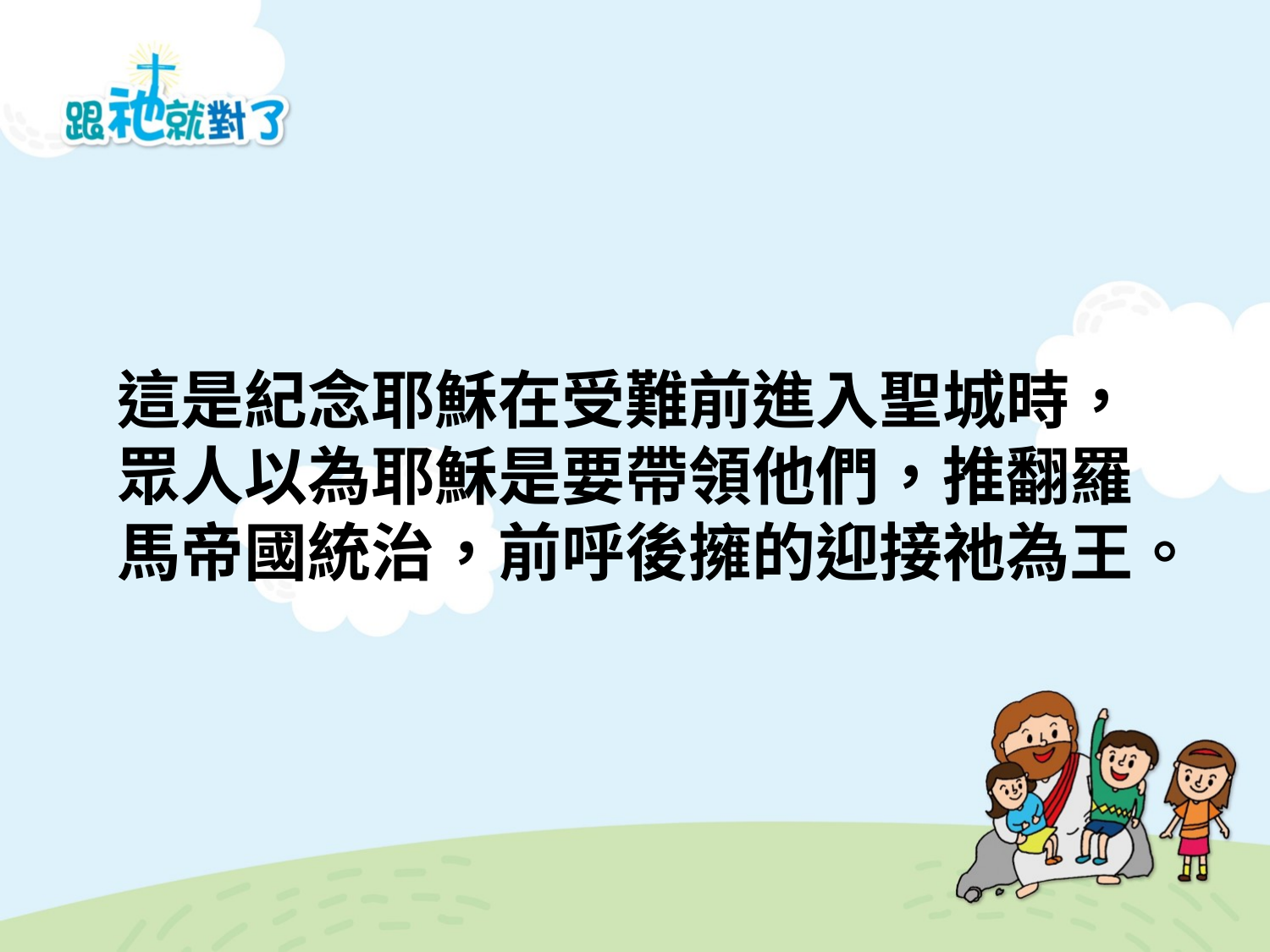

這是紀念耶穌在受難前進入聖城時，眾人以為耶穌是要帶領他們，推翻羅馬帝國統治，前呼後擁的迎接祂為王。